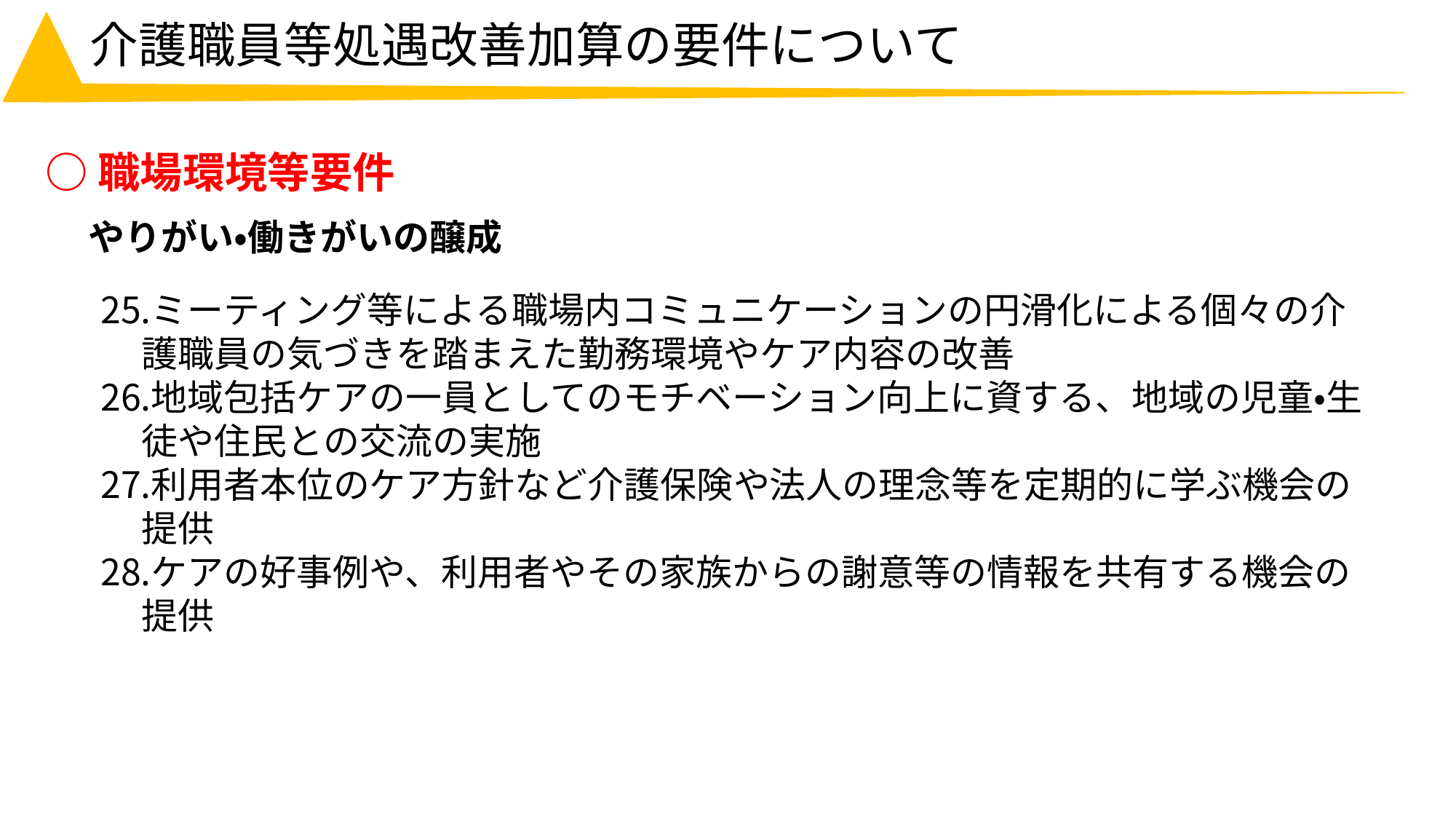

# 介護職員等処遇改善加算の要件について
○職場環境等要件
やりがい・働きがいの醸成
ミーティング等による職場内コミュニケーションの円滑化による個々の介護職員の気づきを踏まえた勤務環境やケア内容の改善
地域包括ケアの一員としてのモチベーション向上に資する、地域の児童・生徒や住民との交流の実施
利用者本位のケア方針など介護保険や法人の理念等を定期的に学ぶ機会の提供
ケアの好事例や、利用者やその家族からの謝意等の情報を共有する機会の提供